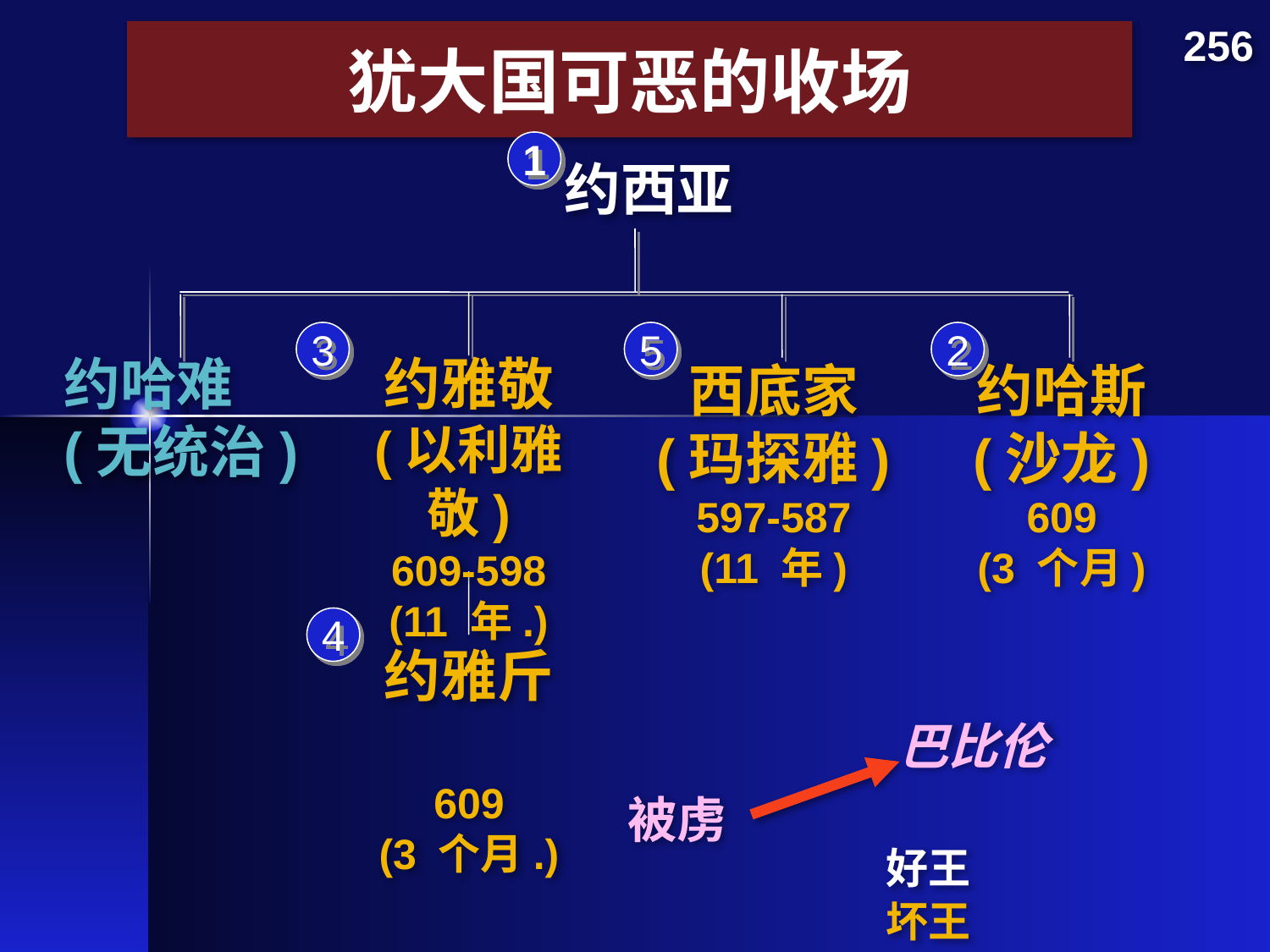

256
# 犹大国可恶的收场
1

约西亚

3

5

2

约哈难
(无统治)
约雅敬
(以利雅敬)
609-598
(11 年.)
西底家
(玛探雅)
597-587
(11 年)
约哈斯
(沙龙)
609
(3 个月)

4

约雅斤
609
(3 个月.)
巴比伦

被虏
好王
坏王